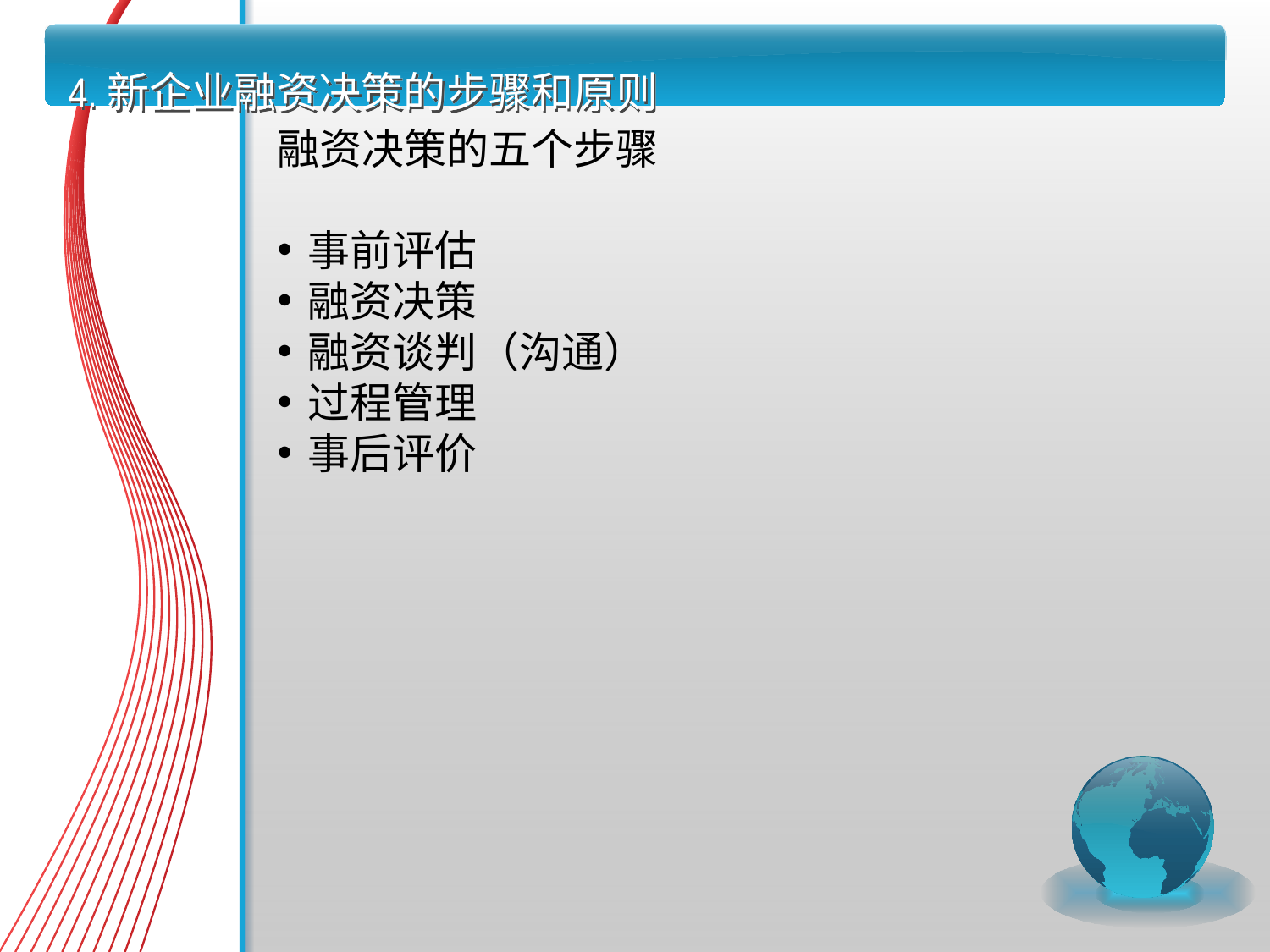

# 4.新企业融资决策的步骤和原则
融资决策的五个步骤

事前评估
融资决策
融资谈判（沟通）
过程管理
事后评价